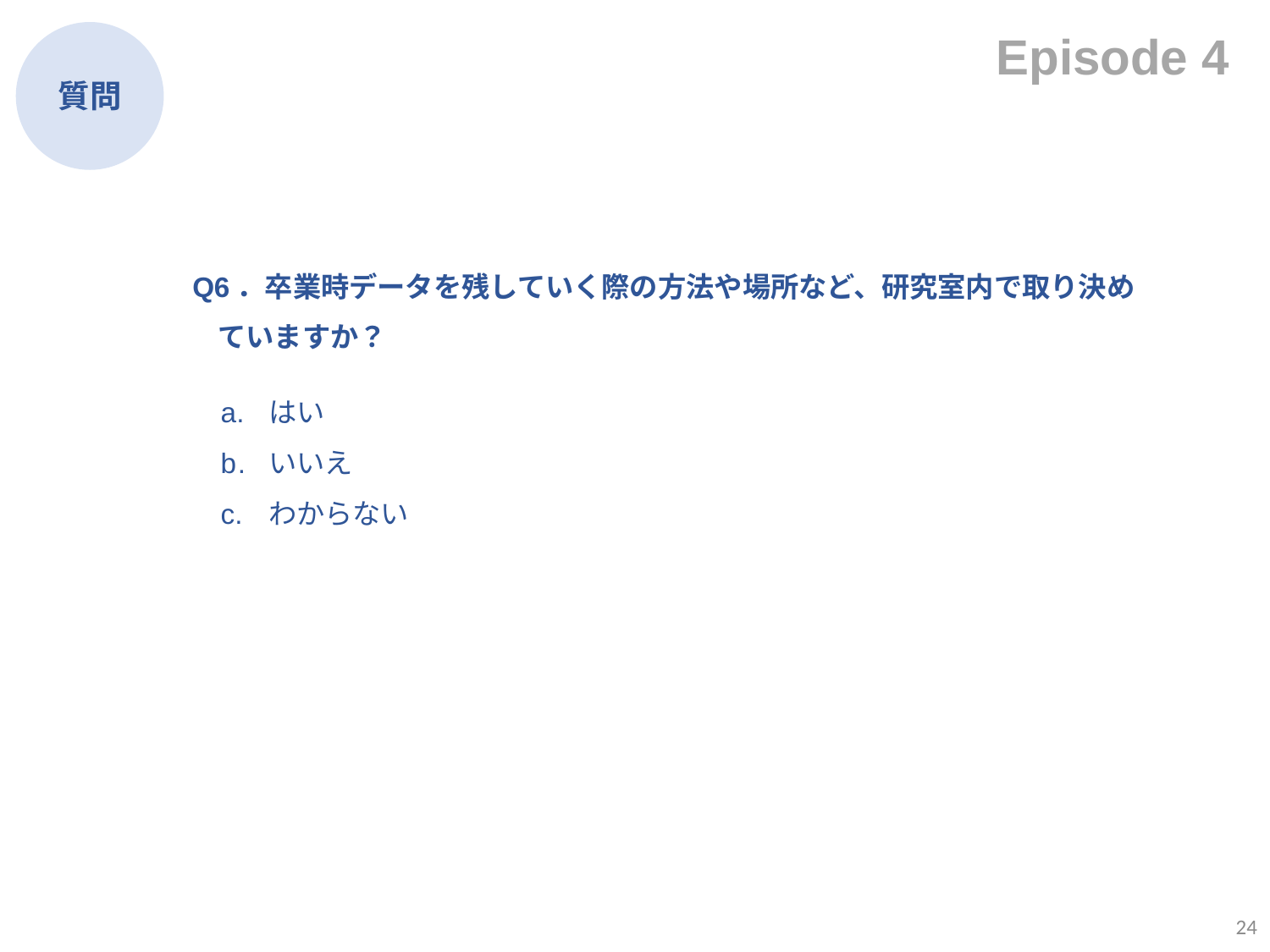

Episode 4

質問
Q6．卒業時データを残していく際の方法や場所など、研究室内で取り決めていますか？
はい
いいえ
わからない
24